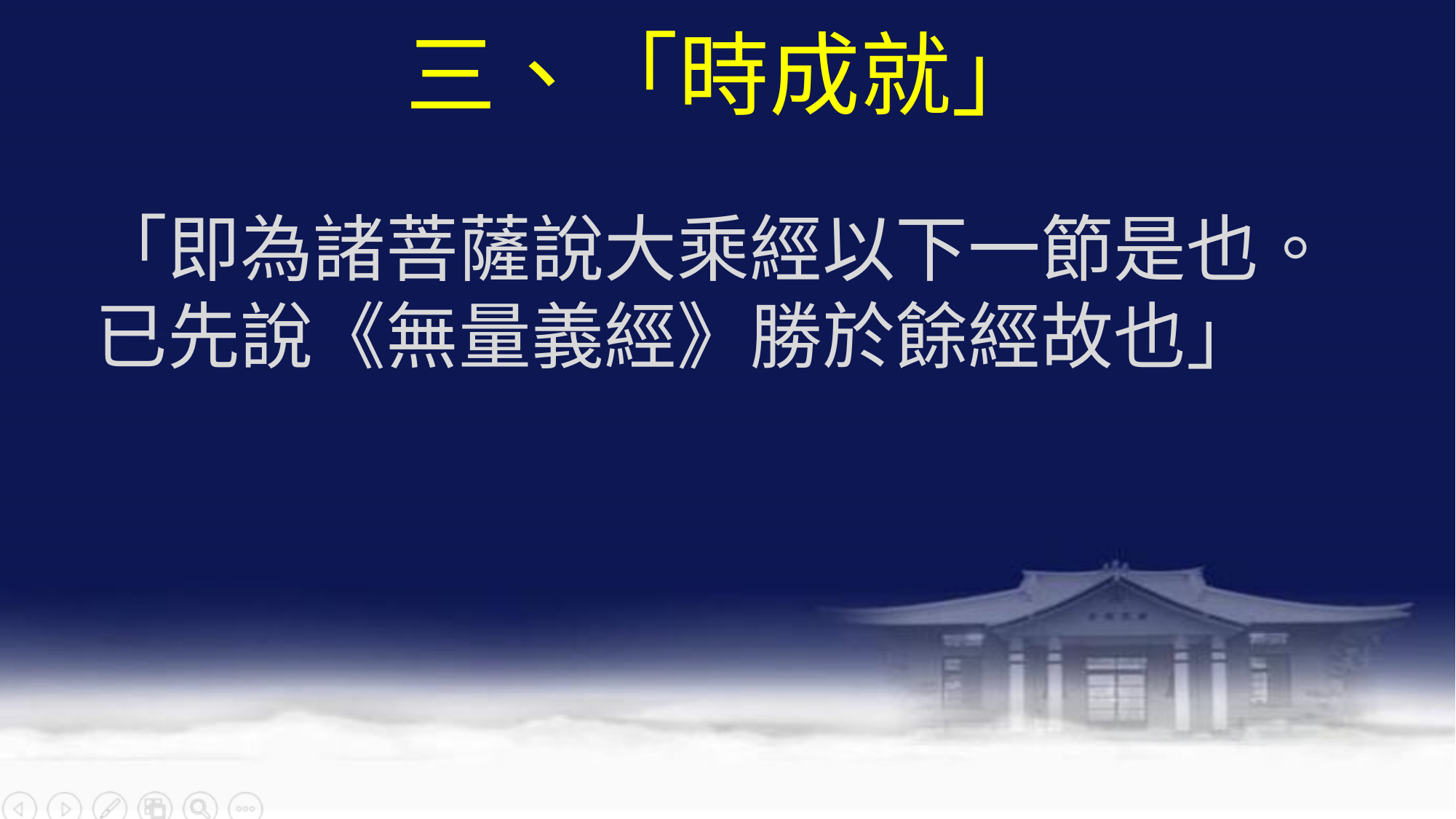

# 三、「時成就」
「即為諸菩薩說大乘經以下一節是也。
已先說《無量義經》勝於餘經故也」